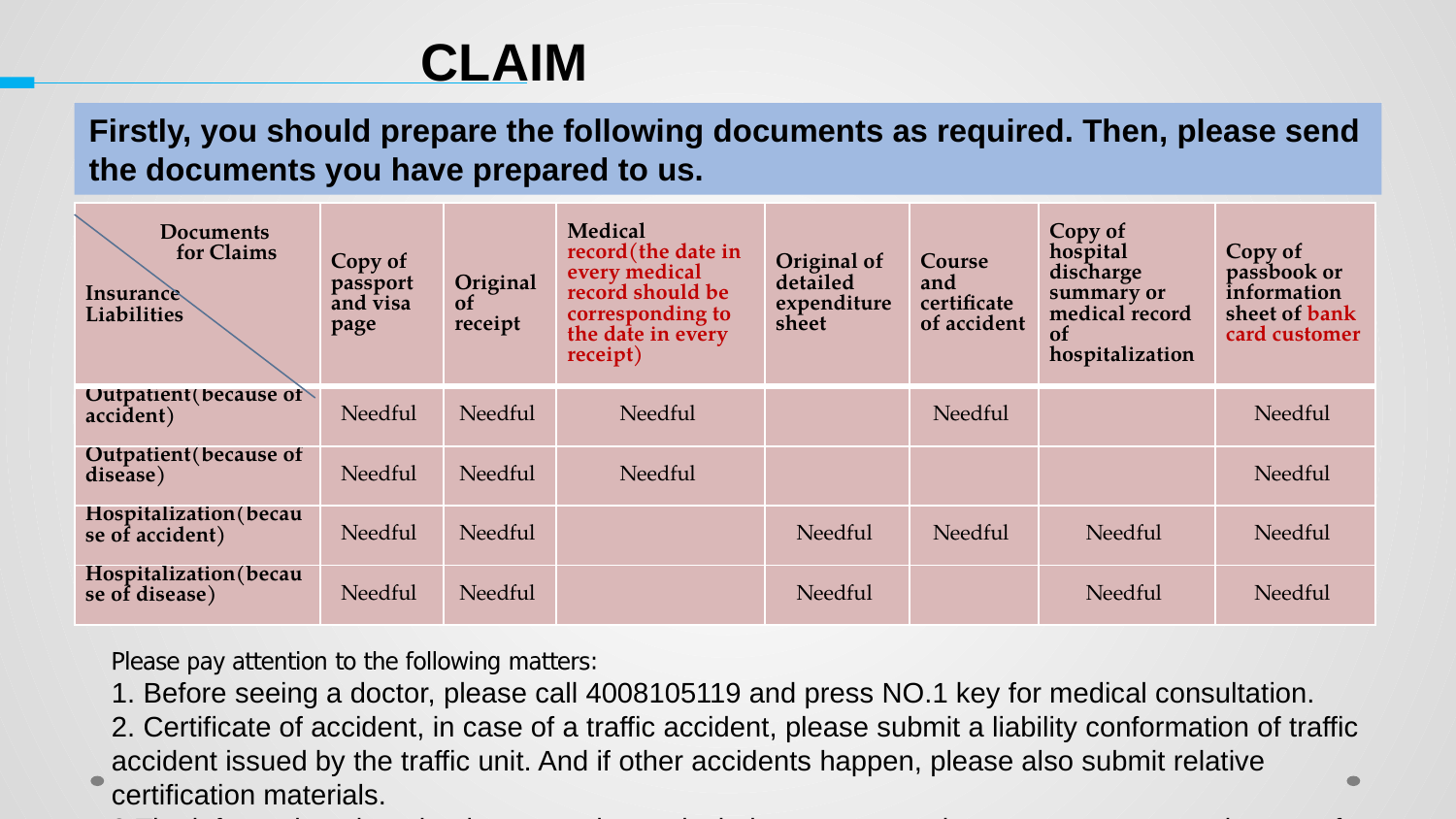

保险使用方法  How to apply for claim

Firstly, you should prepare the following documents as required. Then, please send the documents you have prepared to us.

| Documents for Claims   Insurance Liabilities | Copy of passport and visa page | Original of receipt | Medical record(the date in every medical record should be corresponding to the date in every receipt) | Original of detailed expenditure sheet | Course and certificate of accident | Copy of hospital discharge summary or medical record of hospitalization | Copy of passbook or information sheet of bank card customer |
| --- | --- | --- | --- | --- | --- | --- | --- |
| Outpatient(because of accident) | Needful | Needful | Needful |  | Needful |  | Needful |
| Outpatient(because of disease) | Needful | Needful | Needful |  |  |  | Needful |
| Hospitalization(because of accident) | Needful | Needful |  | Needful | Needful | Needful | Needful |
| Hospitalization(because of disease) | Needful | Needful |  | Needful |  | Needful | Needful |
Please pay attention to the following matters:
1. Before seeing a doctor, please call 4008105119 and press NO.1 key for medical consultation.
2. Certificate of accident, in case of a traffic accident, please submit a liability conformation of traffic accident issued by the traffic unit. And if other accidents happen, please also submit relative certification materials.
3.The information about bank account has to include account number, account name and name of the deposit bank.